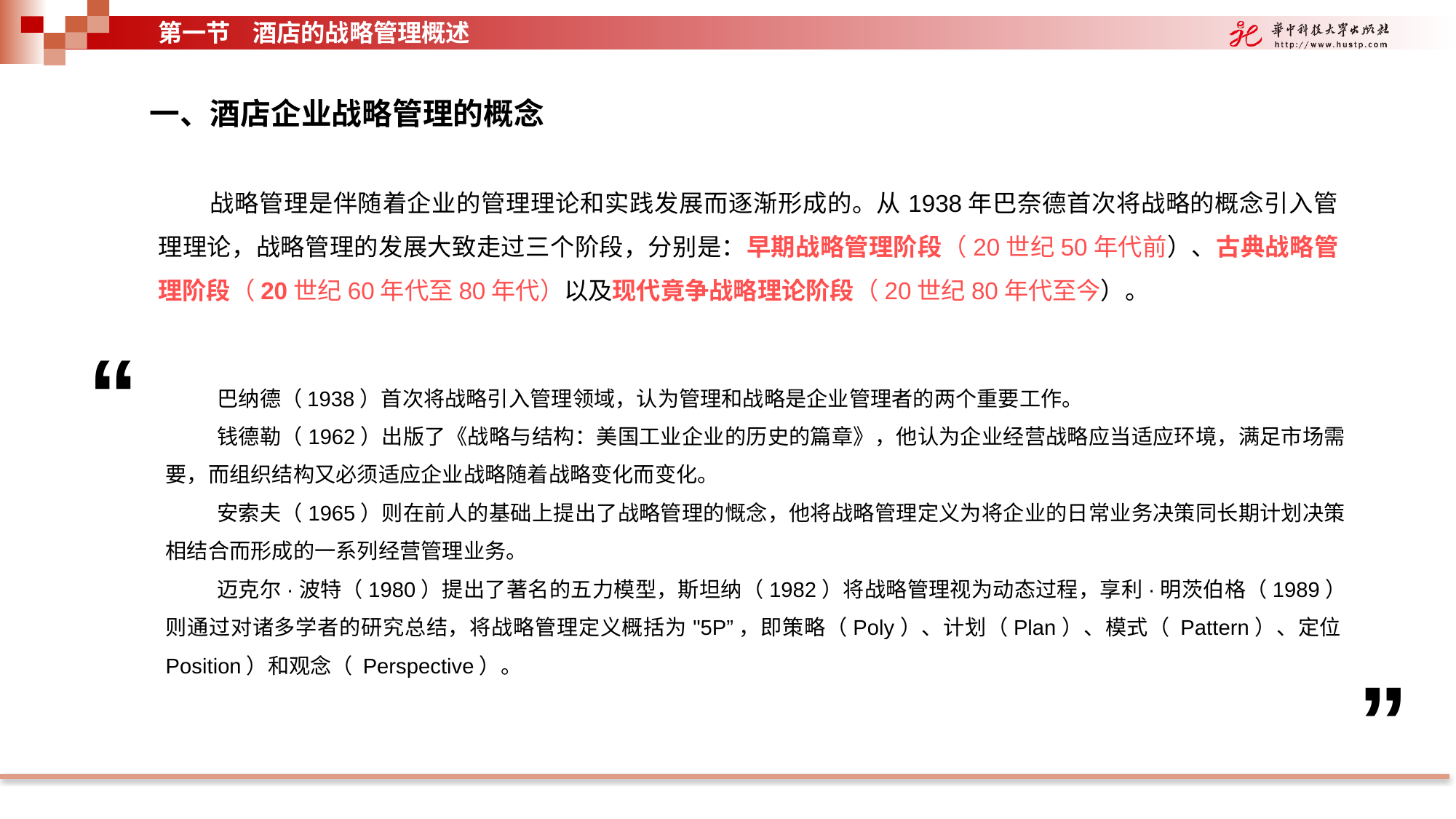

第一节    酒店的战略管理概述
一、酒店企业战略管理的概念
战略管理是伴随着企业的管理理论和实践发展而逐渐形成的。从1938年巴奈德首次将战略的概念引入管理理论，战略管理的发展大致走过三个阶段，分别是：早期战略管理阶段（20世纪50年代前）、古典战略管理阶段（20世纪60年代至80年代）以及现代竟争战略理论阶段（20世纪80年代至今）。
“
巴纳德（1938）首次将战略引入管理领域，认为管理和战略是企业管理者的两个重要工作。
钱德勒（1962）出版了《战略与结构：美国工业企业的历史的篇章》，他认为企业经营战略应当适应环境，满足市场需要，而组织结构又必须适应企业战略随着战略变化而变化。
安索夫（1965）则在前人的基础上提出了战略管理的慨念，他将战略管理定义为将企业的日常业务决策同长期计划决策相结合而形成的一系列经营管理业务。
迈克尔·波特（1980）提出了著名的五力模型，斯坦纳（1982）将战略管理视为动态过程，享利·明茨伯格（1989）则通过对诸多学者的研究总结，将战略管理定义概括为"5P”，即策略（Poly）、计划（Plan）、模式（ Pattern）、定位Position）和观念（ Perspective）。
“